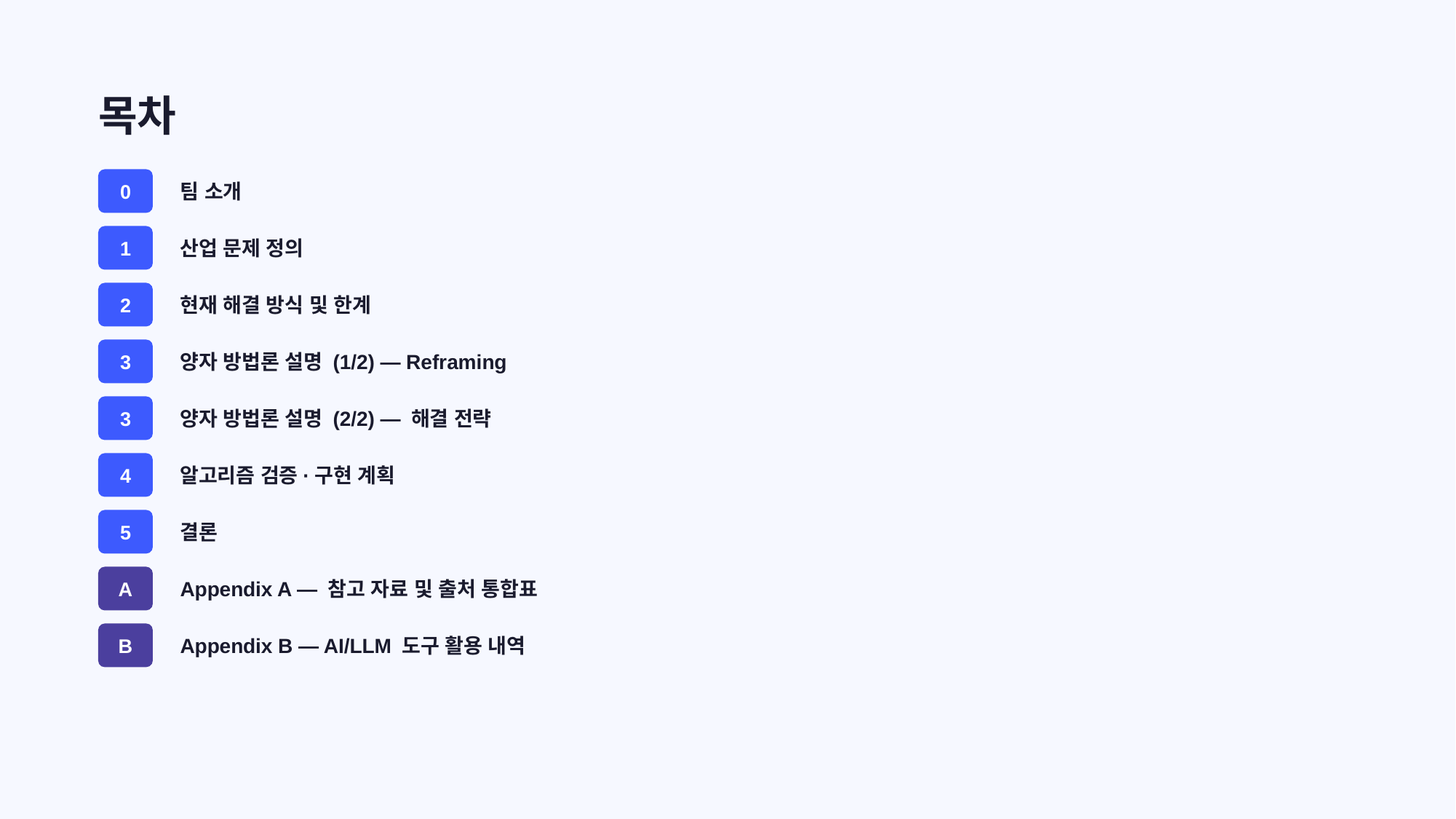

목차
팀 소개

0
산업 문제 정의

1
현재 해결 방식 및 한계

2
양자 방법론 설명 (1/2) — Reframing

3
양자 방법론 설명 (2/2) — 해결 전략

3
알고리즘 검증·구현 계획

4
결론

5
Appendix A — 참고 자료 및 출처 통합표

A
Appendix B — AI/LLM 도구 활용 내역

B